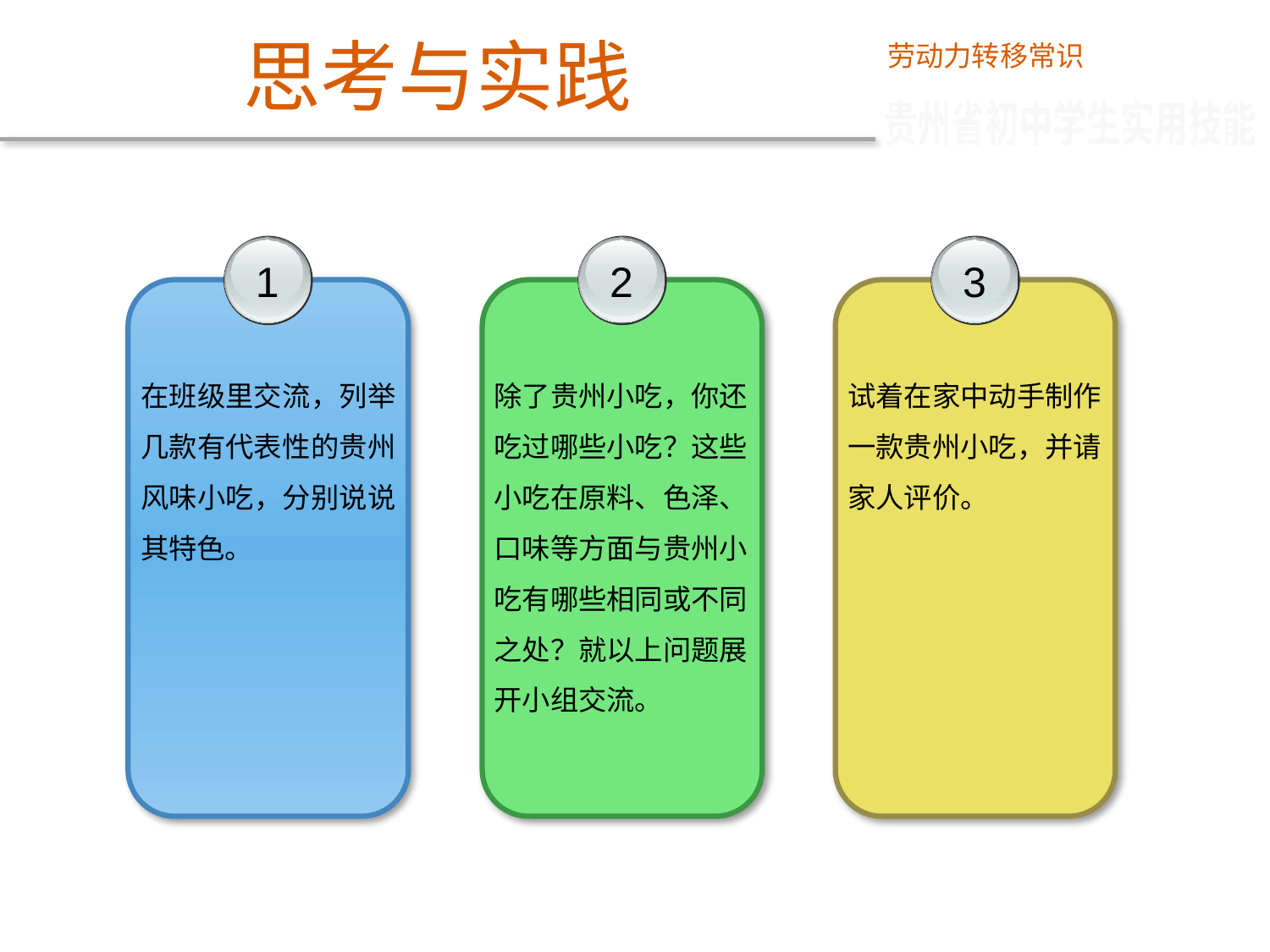

思考与实践
劳动力转移常识
贵州省初中学生实用技能

1

在班级里交流，列举几款有代表性的贵州风味小吃，分别说说其特色。

2

除了贵州小吃，你还吃过哪些小吃？这些小吃在原料、色泽、
口味等方面与贵州小吃有哪些相同或不同之处？就以上问题展开小组交流。

3

试着在家中动手制作一款贵州小吃，并请家人评价。